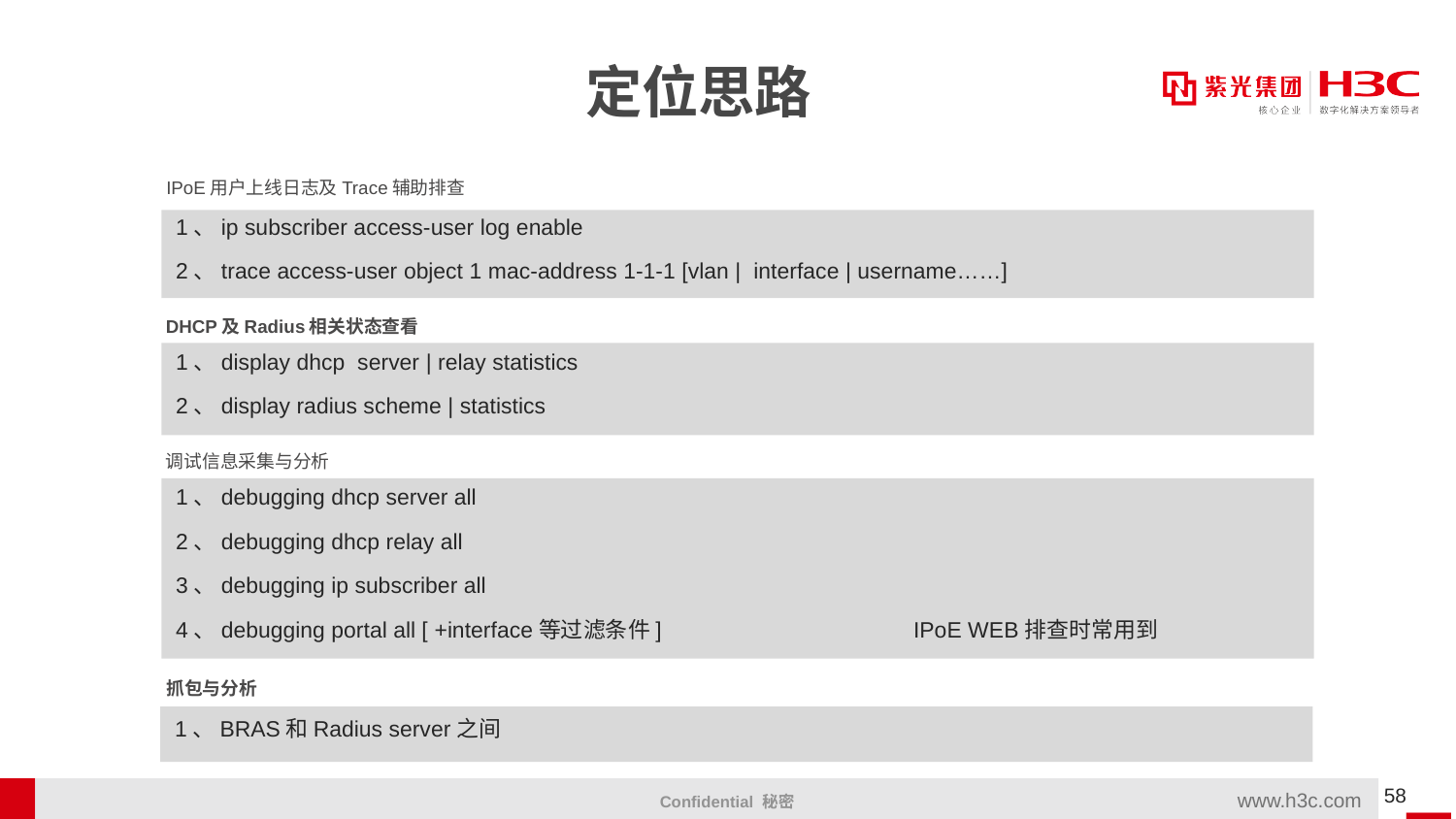

# 定位思路

IPoE用户上线日志及Trace辅助排查
1、ip subscriber access-user log enable
2、trace access-user object 1 mac-address 1-1-1 [vlan |  interface | username……]
DHCP及Radius相关状态查看
1、display dhcp  server | relay statistics
2、display radius scheme | statistics
调试信息采集与分析
1、debugging dhcp server all
2、debugging dhcp relay all
3、debugging ip subscriber all
4、debugging portal all [ +interface等过滤条件]                                        IPoE WEB排查时常用到
抓包与分析
1、BRAS和Radius server之间